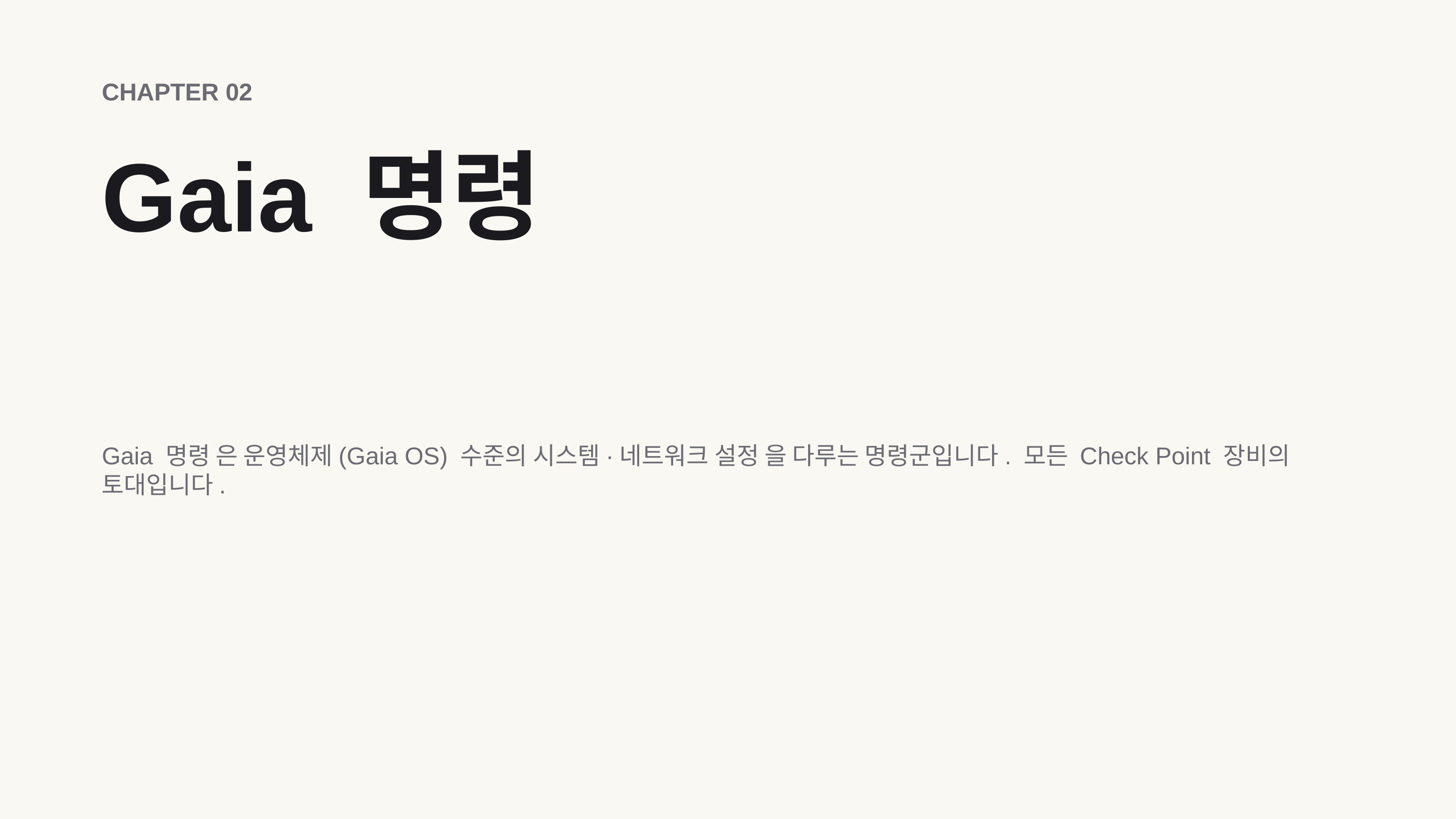

CHAPTER 02
Gaia 명령
Gaia 명령 은 운영체제(Gaia OS) 수준의 시스템·네트워크 설정 을 다루는 명령군입니다. 모든 Check Point 장비의 토대입니다.